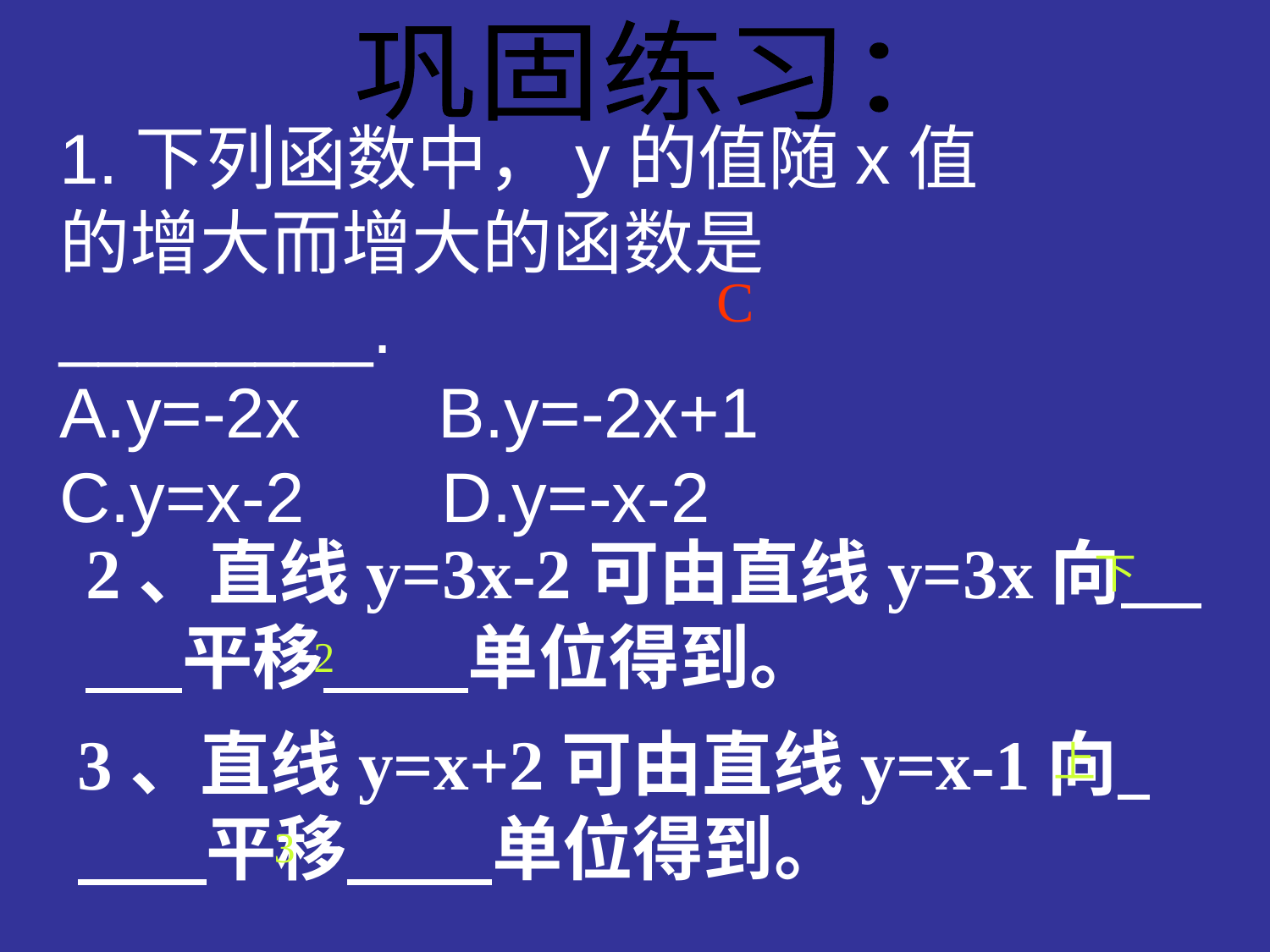

巩固练习：
1.下列函数中，y的值随x值的增大而增大的函数是________.
A.y=-2x       B.y=-2x+1
C.y=x-2       D.y=-x-2
C

2、直线y=3x-2可由直线y=3x向            平移         单位得到。
下
2
3、直线y=x+2可由直线y=x-1向           平移         单位得到。
上
3